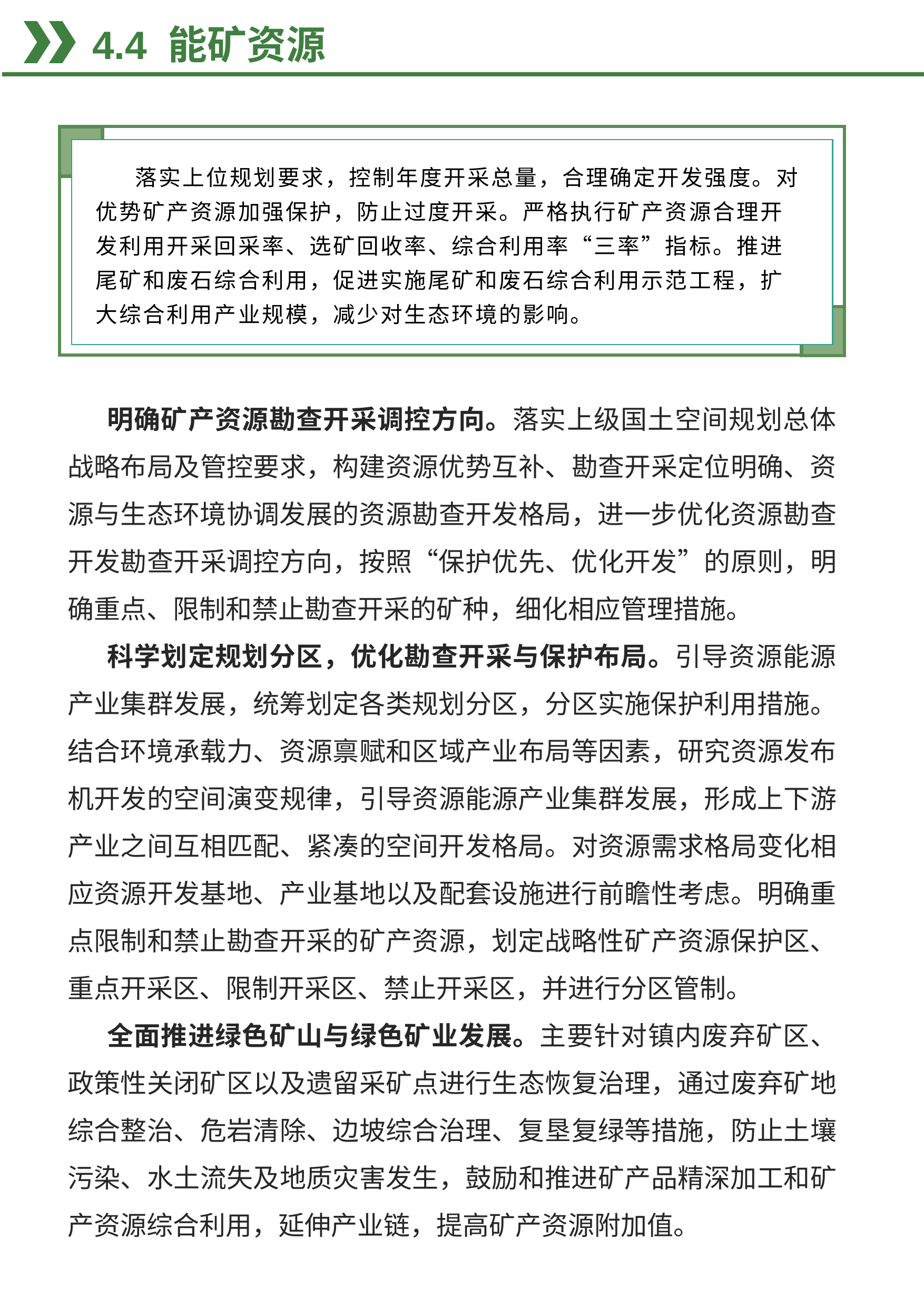

4.4 能矿资源

落实上位规划要求，控制年度开采总量，合理确定开发强度。对优势矿产资源加强保护，防止过度开采。严格执行矿产资源合理开发利用开采回采率、选矿回收率、综合利用率“三率”指标。推进尾矿和废石综合利用，促进实施尾矿和废石综合利用示范工程，扩大综合利用产业规模，减少对生态环境的影响。
明确矿产资源勘查开采调控方向。落实上级国土空间规划总体战略布局及管控要求，构建资源优势互补、勘查开采定位明确、资源与生态环境协调发展的资源勘查开发格局，进一步优化资源勘查开发勘查开采调控方向，按照“保护优先、优化开发”的原则，明确重点、限制和禁止勘查开采的矿种，细化相应管理措施。
科学划定规划分区，优化勘查开采与保护布局。引导资源能源产业集群发展，统筹划定各类规划分区，分区实施保护利用措施。结合环境承载力、资源禀赋和区域产业布局等因素，研究资源发布机开发的空间演变规律，引导资源能源产业集群发展，形成上下游产业之间互相匹配、紧凑的空间开发格局。对资源需求格局变化相应资源开发基地、产业基地以及配套设施进行前瞻性考虑。明确重点限制和禁止勘查开采的矿产资源，划定战略性矿产资源保护区、重点开采区、限制开采区、禁止开采区，并进行分区管制。
全面推进绿色矿山与绿色矿业发展。主要针对镇内废弃矿区、政策性关闭矿区以及遗留采矿点进行生态恢复治理，通过废弃矿地综合整治、危岩清除、边坡综合治理、复垦复绿等措施，防止土壤污染、水土流失及地质灾害发生，鼓励和推进矿产品精深加工和矿产资源综合利用，延伸产业链，提高矿产资源附加值。